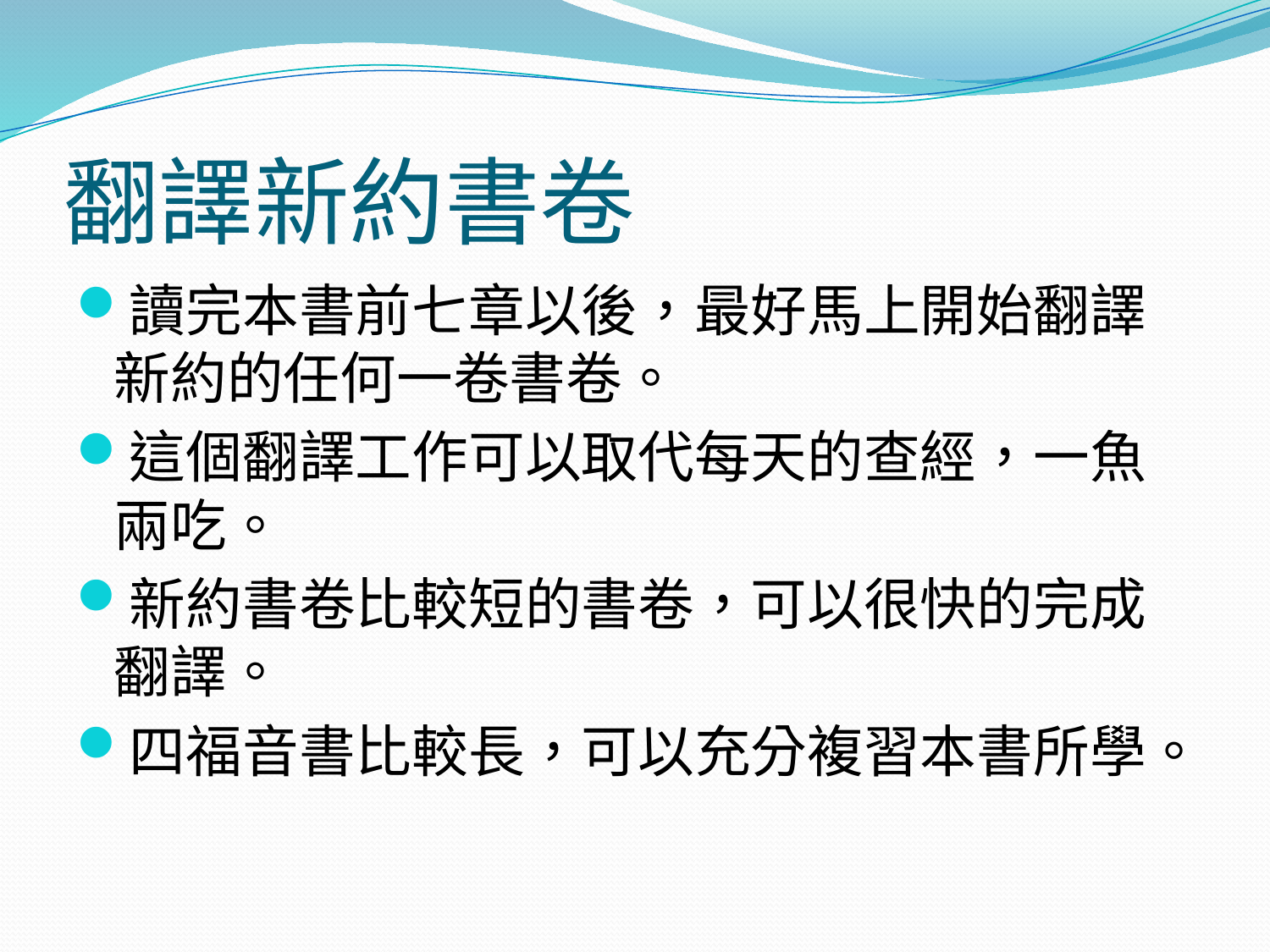

# 翻譯新約書卷
讀完本書前七章以後，最好馬上開始翻譯新約的任何一卷書卷。
這個翻譯工作可以取代每天的查經，一魚兩吃。
新約書卷比較短的書卷，可以很快的完成翻譯。
四福音書比較長，可以充分複習本書所學。